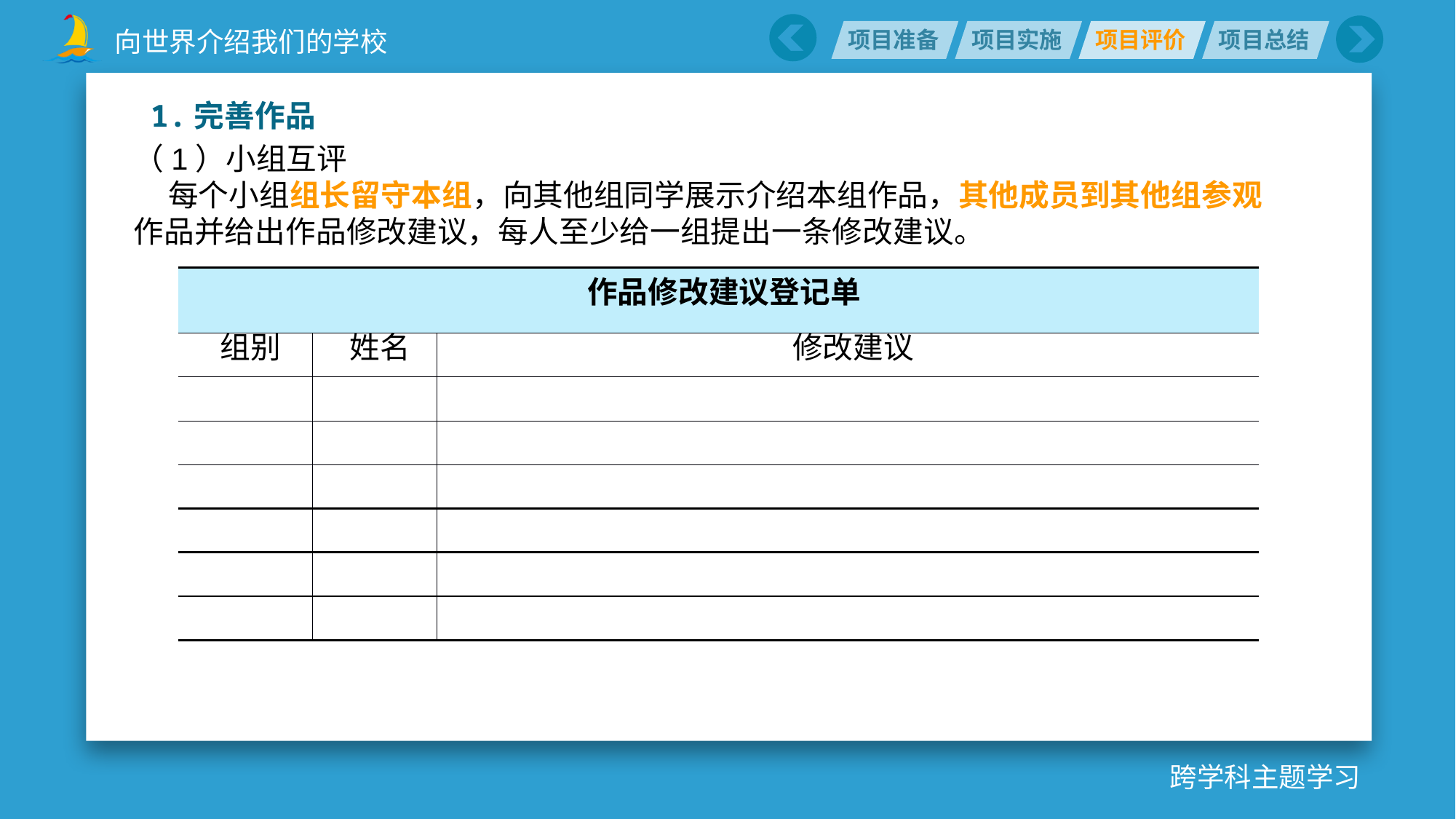

1.完善作品
（1）小组互评
    每个小组组长留守本组，向其他组同学展示介绍本组作品，其他成员到其他组参观作品并给出作品修改建议，每人至少给一组提出一条修改建议。
| 作品修改建议登记单 |  |  |
| --- | --- | --- |
| 组别 | 姓名 | 修改建议 |
|  |  |  |
|  |  |  |
|  |  |  |
|  |  |  |
|  |  |  |
|  |  |  |